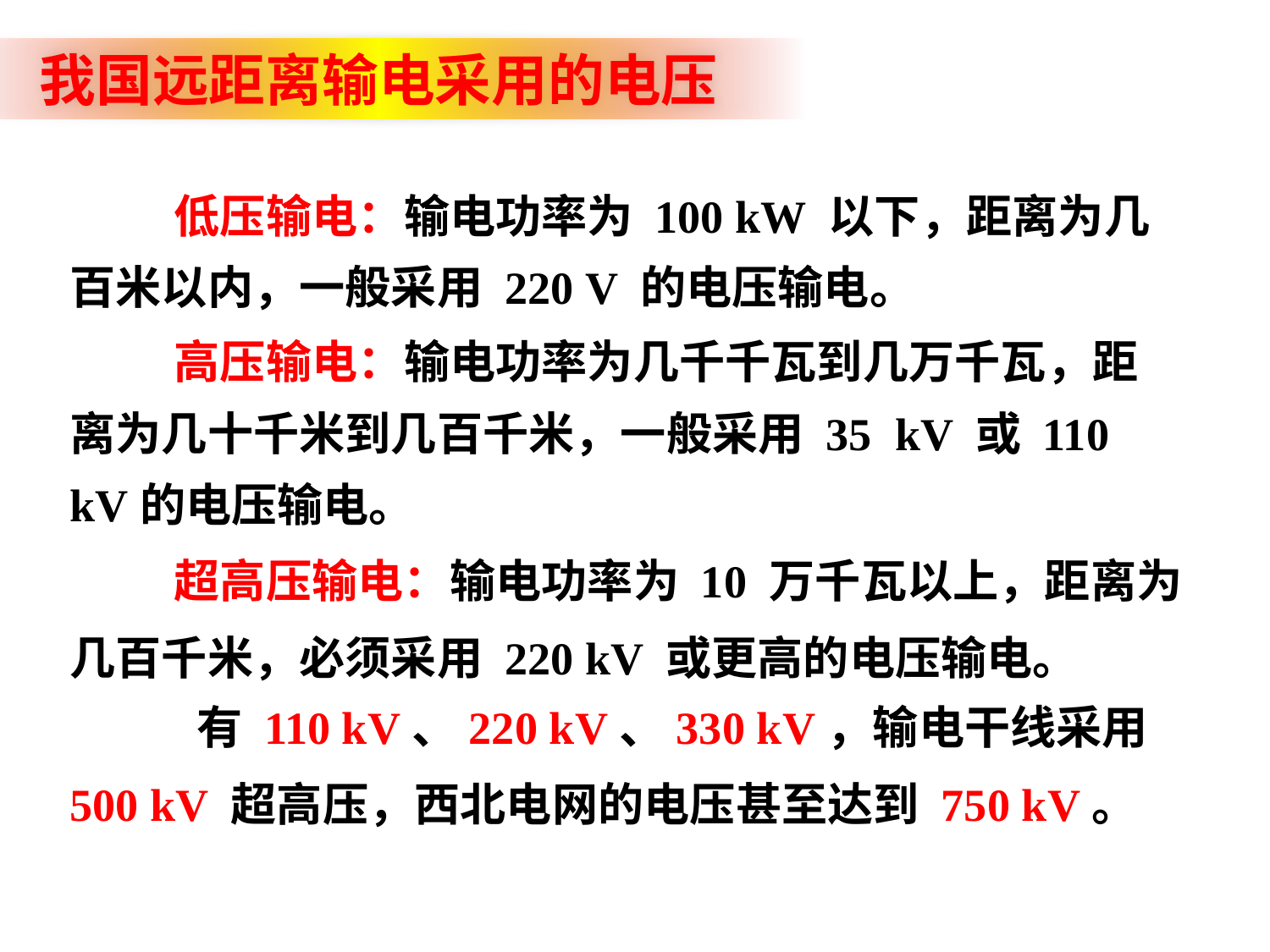

我国远距离输电采用的电压
         低压输电：输电功率为 100 kW 以下，距离为几百米以内，一般采用 220 V 的电压输电。
         高压输电：输电功率为几千千瓦到几万千瓦，距离为几十千米到几百千米，一般采用 35  kV 或 110 kV的电压输电。
         超高压输电：输电功率为 10 万千瓦以上，距离为几百千米，必须采用 220 kV 或更高的电压输电。
	有 110 kV、220 kV、330 kV，输电干线采用 500 kV 超高压，西北电网的电压甚至达到 750 kV。